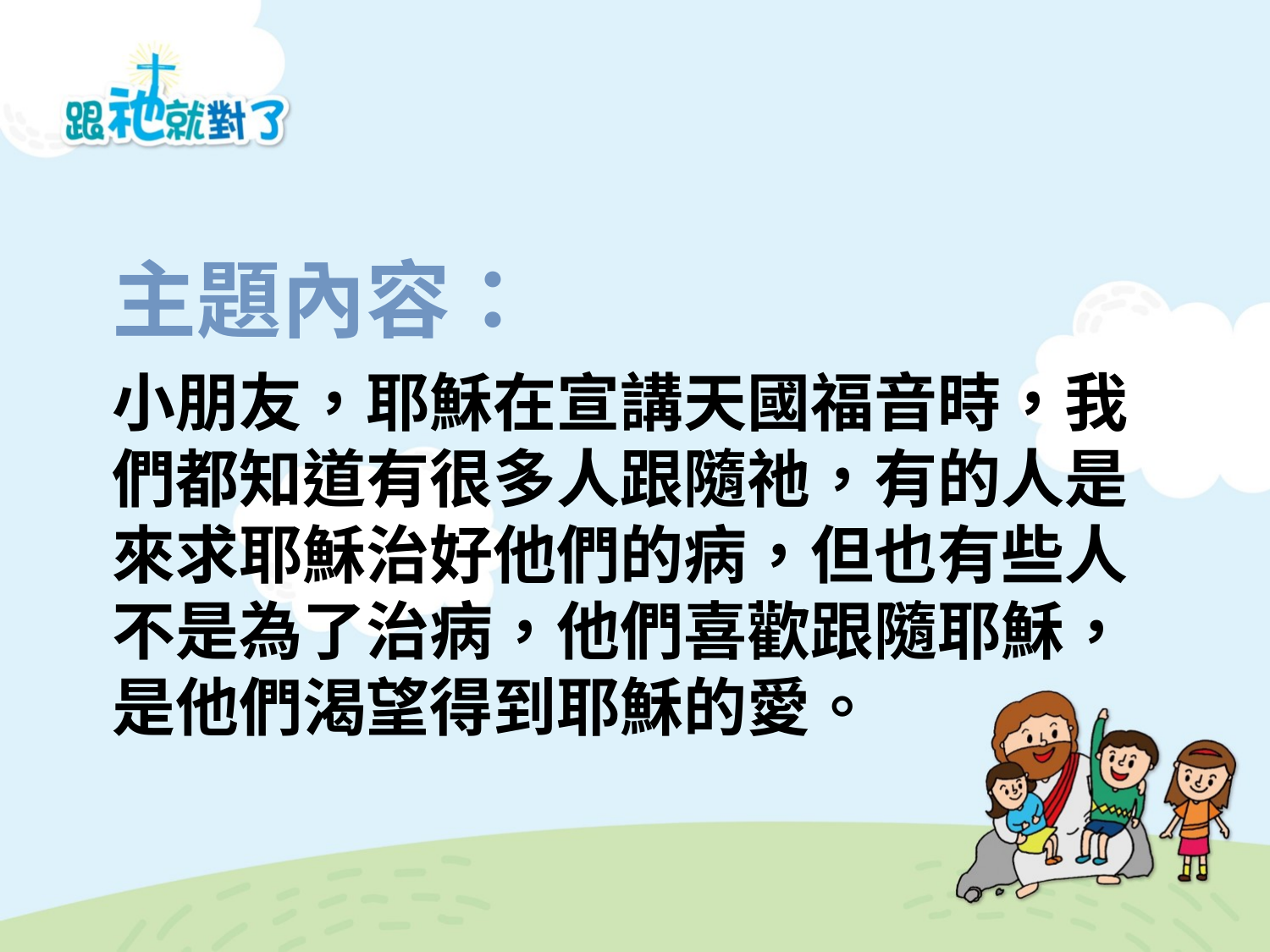

主題內容：
小朋友，耶穌在宣講天國福音時，我們都知道有很多人跟隨祂，有的人是來求耶穌治好他們的病，但也有些人不是為了治病，他們喜歡跟隨耶穌，是他們渴望得到耶穌的愛。